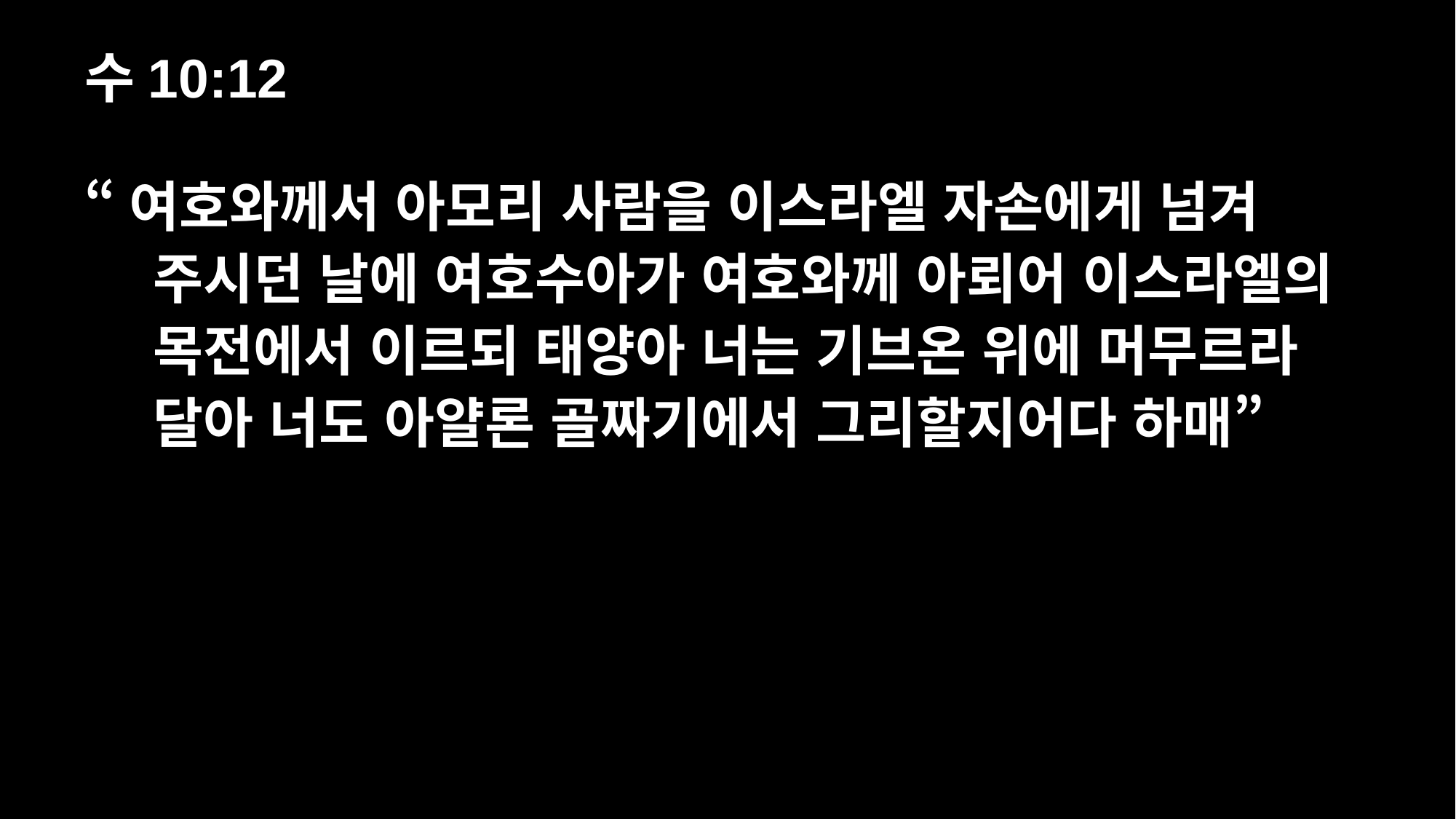

수10:12
“여호와께서 아모리 사람을 이스라엘 자손에게 넘겨 주시던 날에 여호수아가 여호와께 아뢰어 이스라엘의 목전에서 이르되 태양아 너는 기브온 위에 머무르라 달아 너도 아얄론 골짜기에서 그리할지어다 하매”